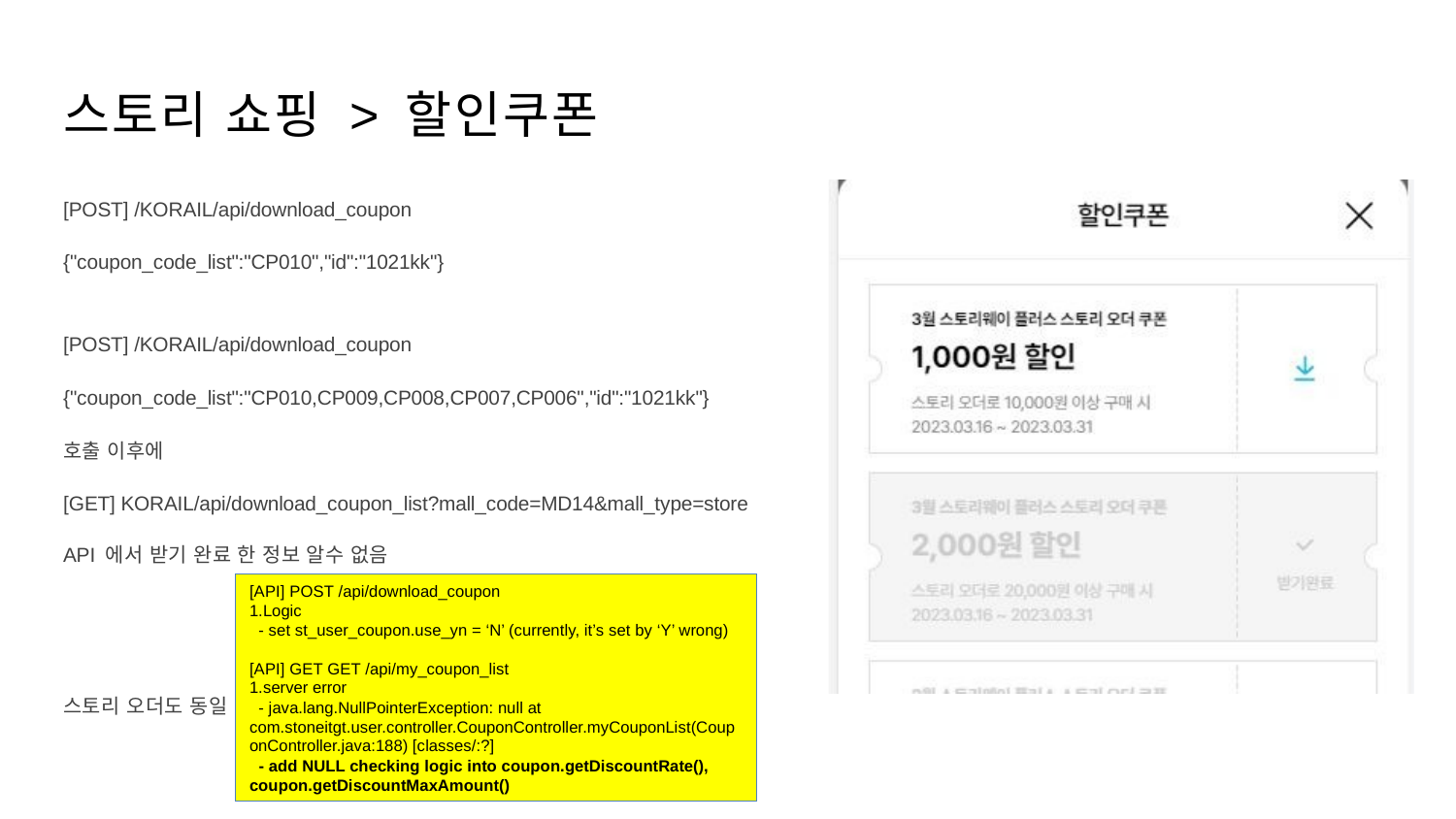

# 스토리 쇼핑 > 할인쿠폰

[POST] /KORAIL/api/download_coupon

{"coupon_code_list":"CP010","id":"1021kk"}

[POST] /KORAIL/api/download_coupon

{"coupon_code_list":"CP010,CP009,CP008,CP007,CP006","id":"1021kk"}

호출 이후에
[GET] KORAIL/api/download_coupon_list?mall_code=MD14&mall_type=store  API 에서 받기 완료 한 정보 알수 없음
[API] POST /api/download_coupon
1.Logic
  - set st_user_coupon.use_yn = ‘N’ (currently, it’s set by ‘Y’ wrong)

[API] GET GET /api/my_coupon_list
1.server error
  - java.lang.NullPointerException: null at
com.stoneitgt.user.controller.CouponController.myCouponList(CouponController.java:188) [classes/:?]
  - add NULL checking logic into coupon.getDiscountRate(), coupon.getDiscountMaxAmount()
스토리 오더도 동일